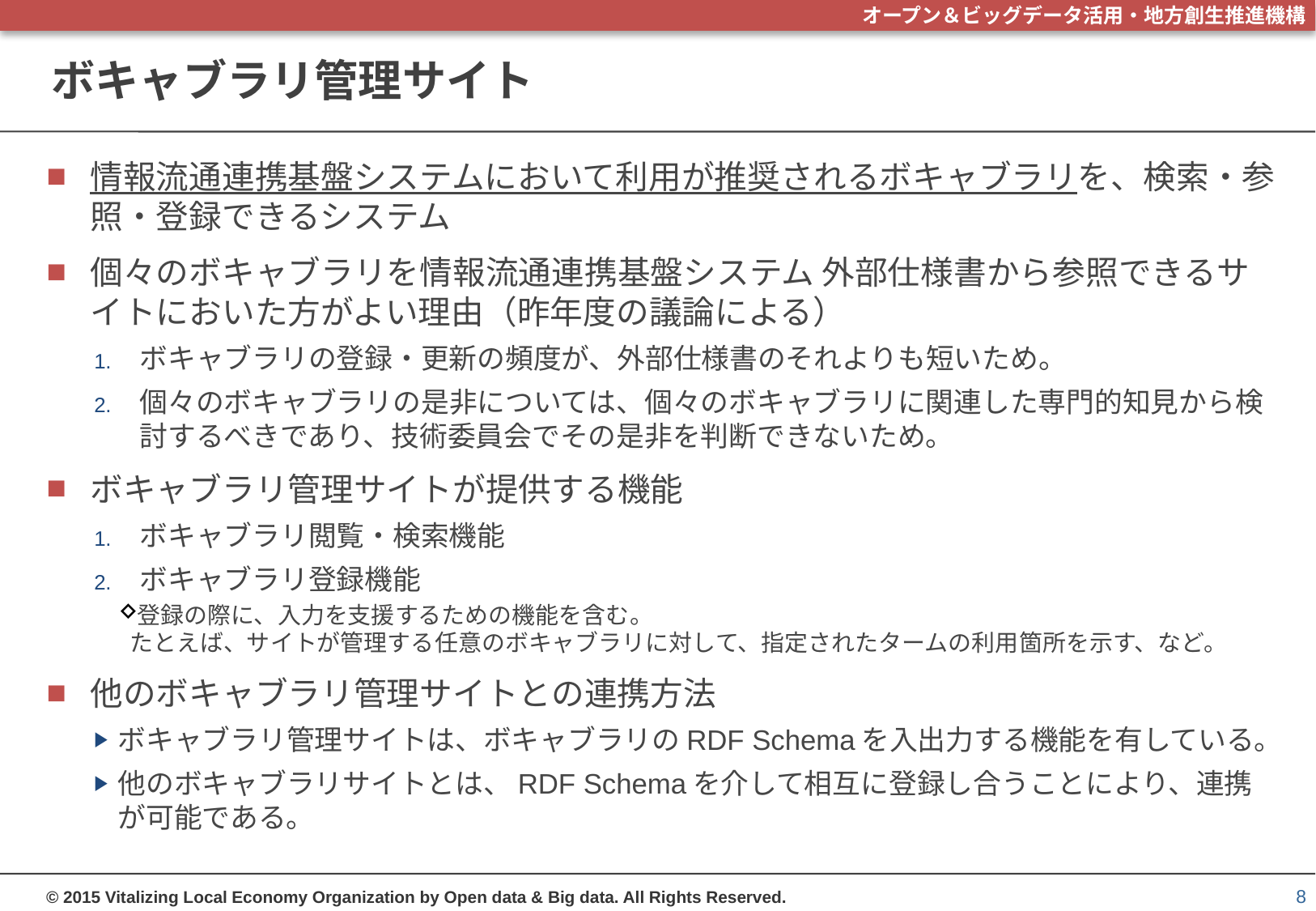

# ボキャブラリ管理サイト
情報流通連携基盤システムにおいて利用が推奨されるボキャブラリを、検索・参照・登録できるシステム
個々のボキャブラリを情報流通連携基盤システム 外部仕様書から参照できるサイトにおいた方がよい理由（昨年度の議論による）
ボキャブラリの登録・更新の頻度が、外部仕様書のそれよりも短いため。
個々のボキャブラリの是非については、個々のボキャブラリに関連した専門的知見から検討するべきであり、技術委員会でその是非を判断できないため。
ボキャブラリ管理サイトが提供する機能
ボキャブラリ閲覧・検索機能
ボキャブラリ登録機能
登録の際に、入力を支援するための機能を含む。
たとえば、サイトが管理する任意のボキャブラリに対して、指定されたタームの利用箇所を示す、など。
他のボキャブラリ管理サイトとの連携方法
ボキャブラリ管理サイトは、ボキャブラリのRDF Schemaを入出力する機能を有している。
他のボキャブラリサイトとは、RDF Schemaを介して相互に登録し合うことにより、連携が可能である。
8